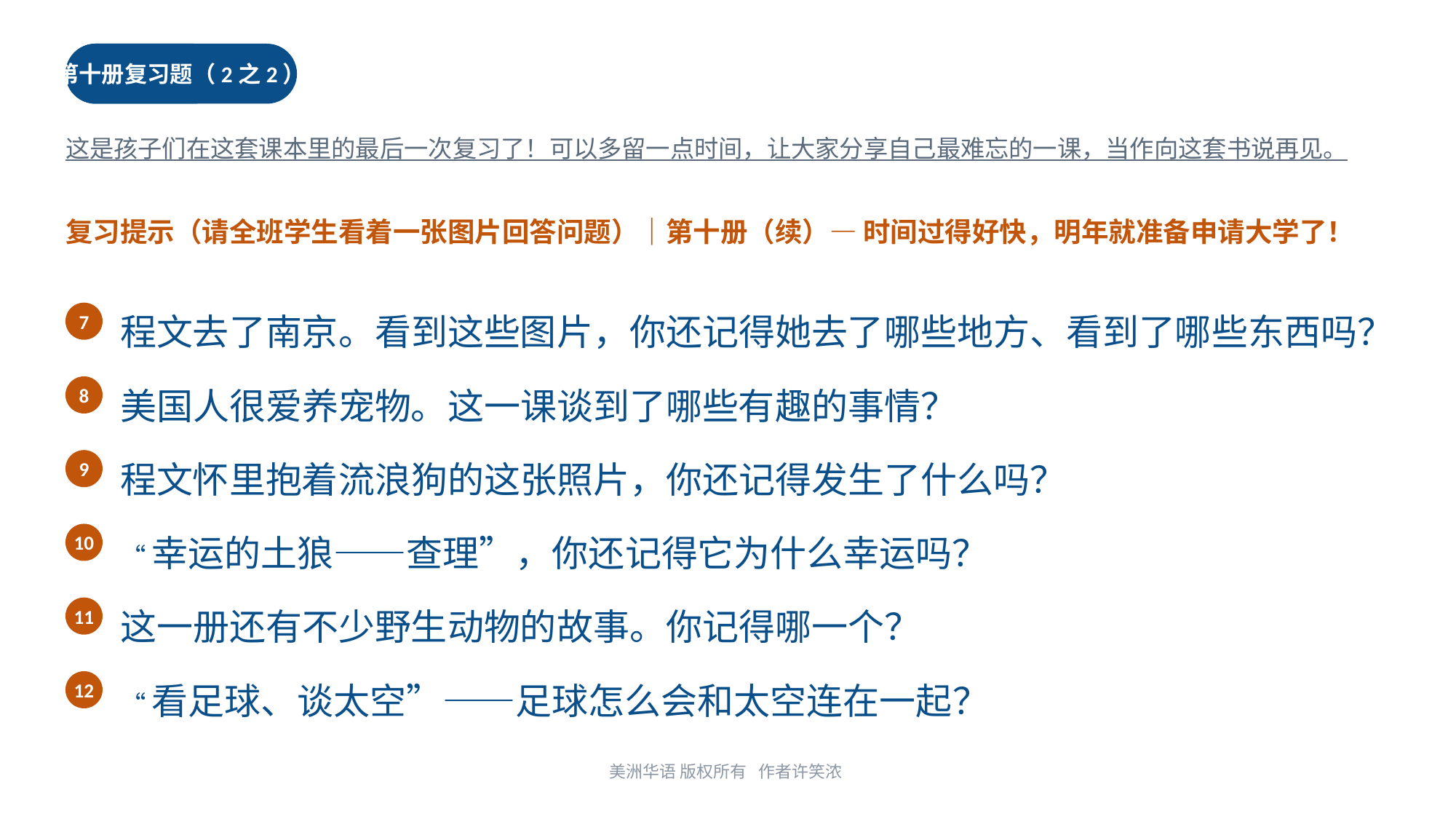

第十册复习题（2之2）
第十册
这是孩子们在这套课本里的最后一次复习了！可以多留一点时间，让大家分享自己最难忘的一课，当作向这套书说再见。
复习提示（请全班学生看着一张图片回答问题）｜第十册（续）— 时间过得好快，明年就准备申请大学了！
7
程文去了南京。看到这些图片，你还记得她去了哪些地方、看到了哪些东西吗？
8
美国人很爱养宠物。这一课谈到了哪些有趣的事情？
9
程文怀里抱着流浪狗的这张照片，你还记得发生了什么吗？
10
“幸运的土狼——查理”，你还记得它为什么幸运吗？
11
这一册还有不少野生动物的故事。你记得哪一个？
12
“看足球、谈太空”——足球怎么会和太空连在一起？
美洲华语 版权所有   作者许笑浓